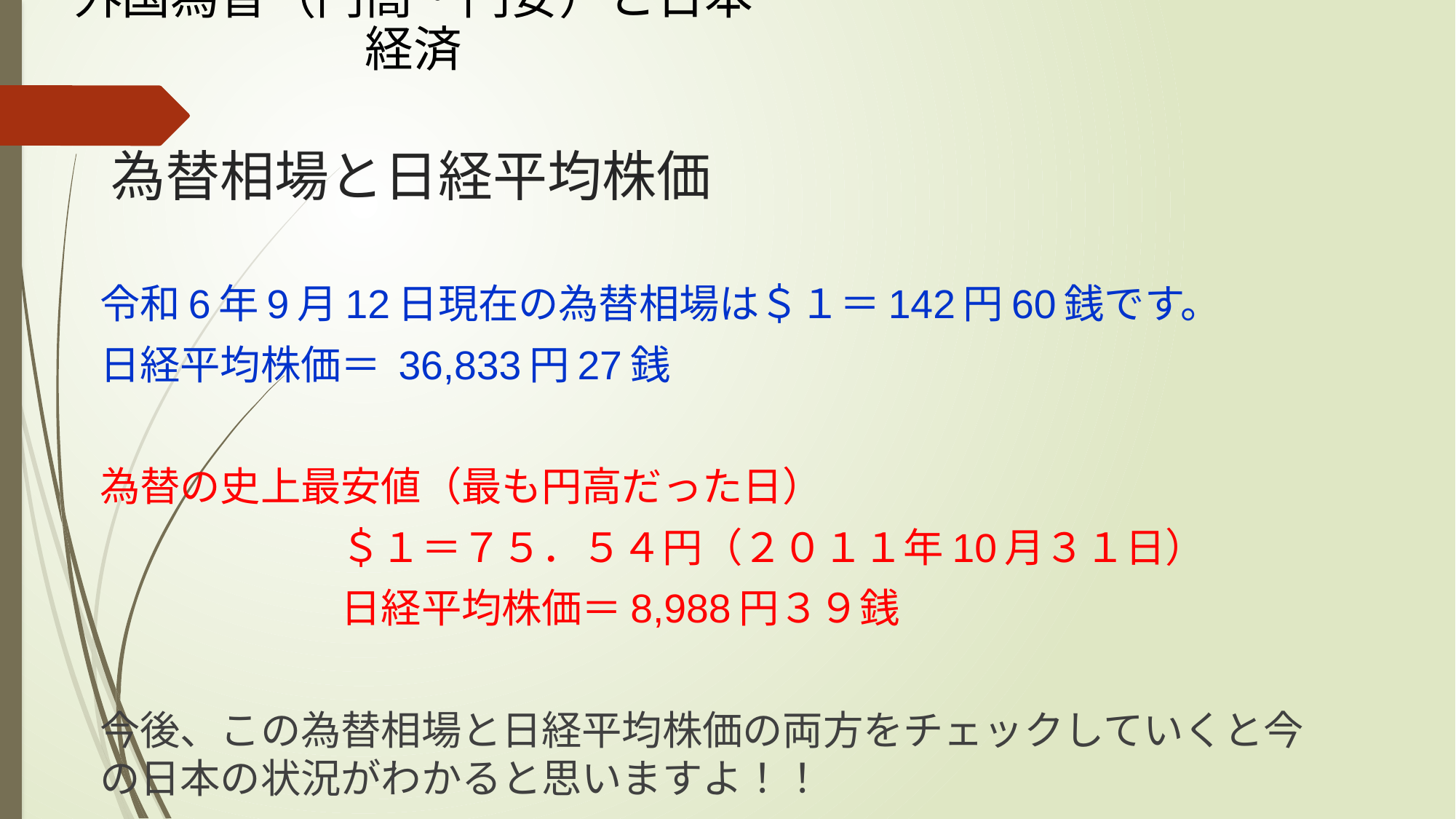

外国為替（円高・円安）と日本経済
# 為替相場と日経平均株価
令和6年9月12日現在の為替相場は＄１＝142円60銭です。
日経平均株価＝ 36,833円27銭

為替の史上最安値（最も円高だった日）
　　　　　　＄１＝７５．５４円（２０１１年10月３１日）
　　　　　　日経平均株価＝8,988円３９銭

今後、この為替相場と日経平均株価の両方をチェックしていくと今の日本の状況がわかると思いますよ！！